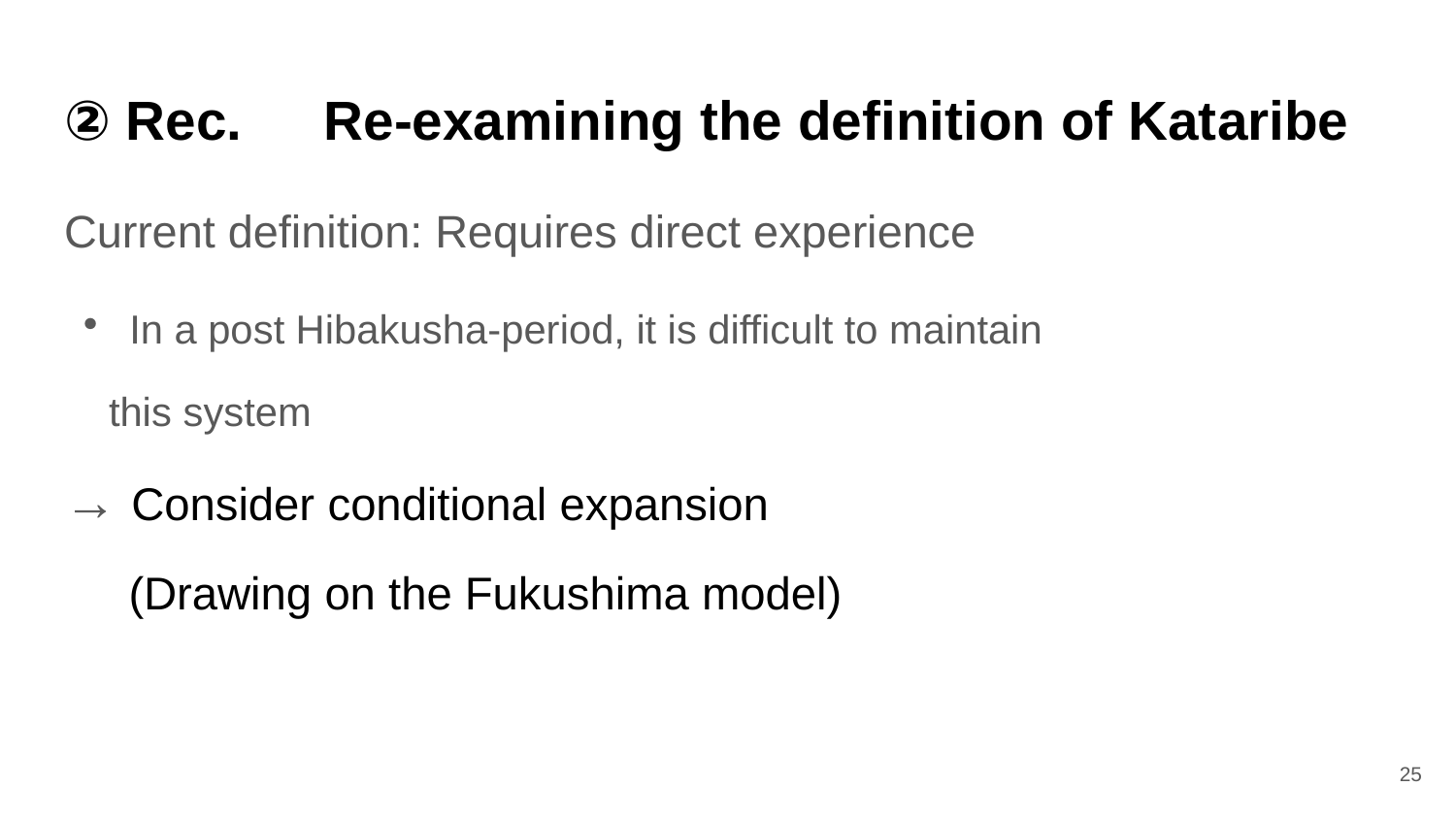

# ② Rec.　Re-examining the definition of Kataribe
Current definition: Requires direct experience
・In a post Hibakusha-period, it is difficult to maintain
    this system
→ Consider conditional expansion
     (Drawing on the Fukushima model)

25